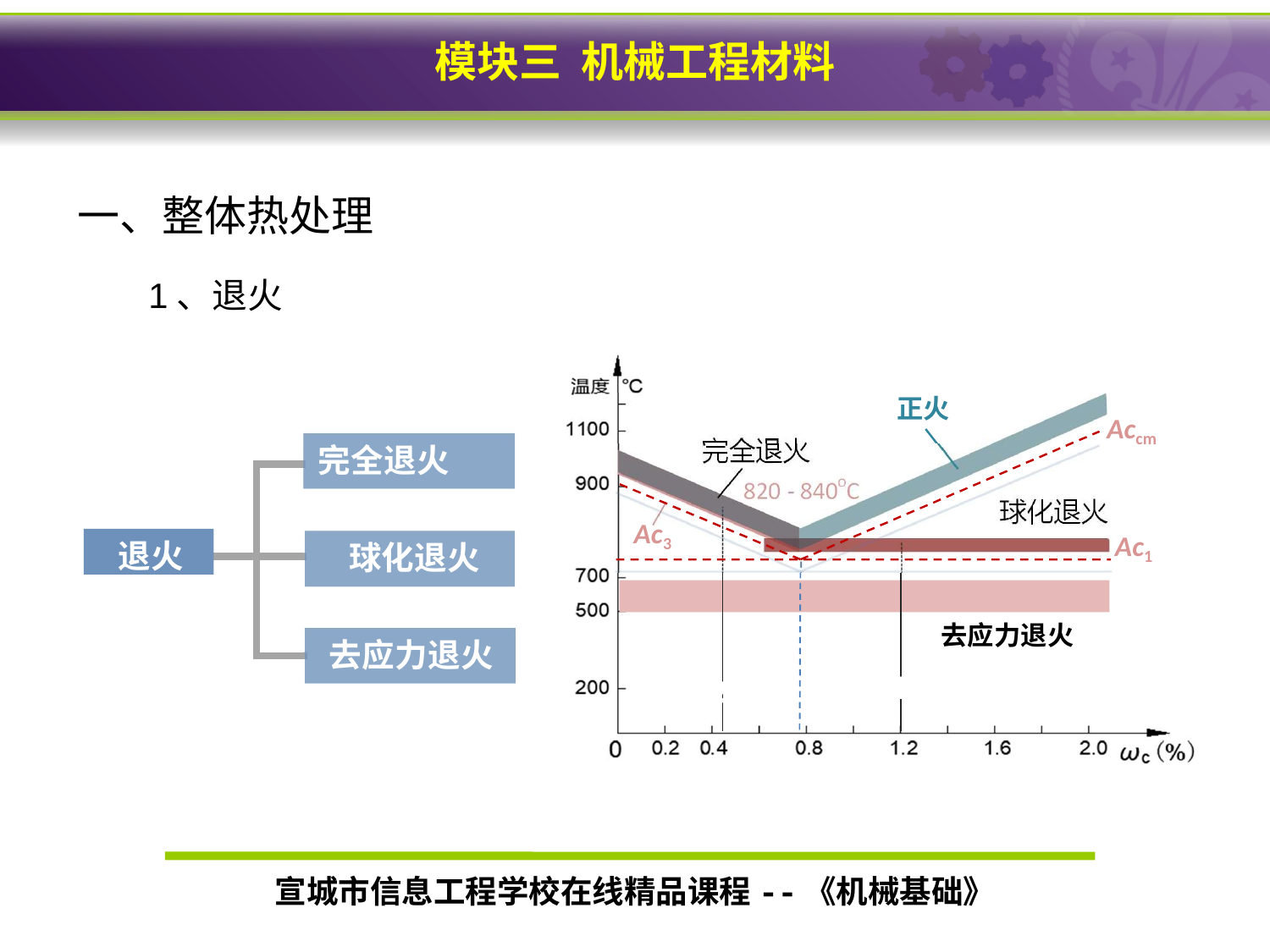

一、整体热处理
1、退火

正火

Accm

完全退火
o
820 - 840  C	球化退火

完全退火

Ac3
Ac1
退火

球化退火

去应力退火

去应力退火

1
5